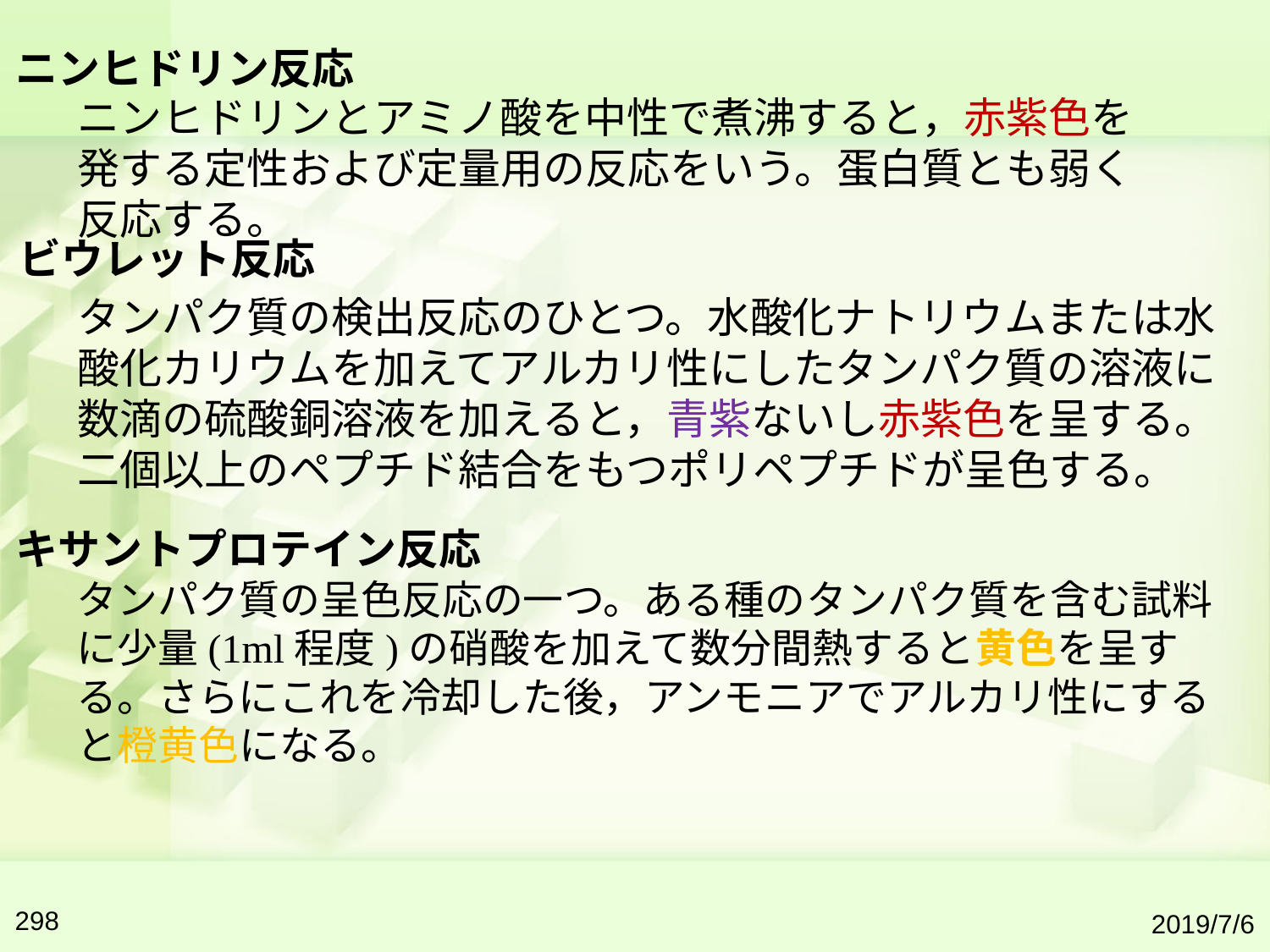

ニンヒドリン反応
ニンヒドリンとアミノ酸を中性で煮沸すると，赤紫色を発する定性および定量用の反応をいう。蛋白質とも弱く反応する。
ビウレット反応
タンパク質の検出反応のひとつ。水酸化ナトリウムまたは水酸化カリウムを加えてアルカリ性にしたタンパク質の溶液に数滴の硫酸銅溶液を加えると，青紫ないし赤紫色を呈する。二個以上のペプチド結合をもつポリペプチドが呈色する。
キサントプロテイン反応
タンパク質の呈色反応の一つ。ある種のタンパク質を含む試料に少量(1ml程度)の硝酸を加えて数分間熱すると黄色を呈する。さらにこれを冷却した後，アンモニアでアルカリ性にすると橙黄色になる。
298
2019/7/6